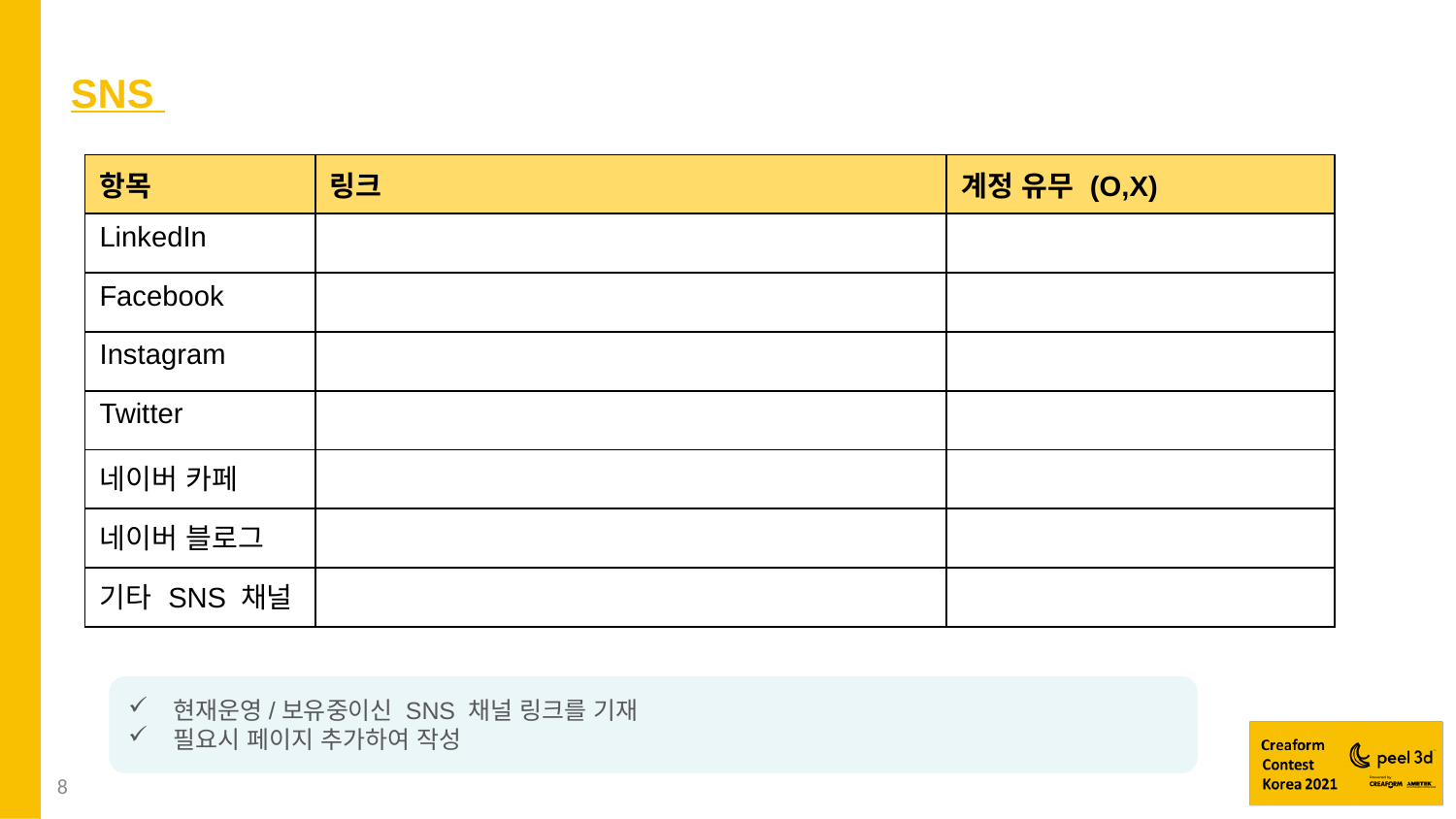

# SNS
| 항목 | 링크 | 계정 유무 (O,X) |
| --- | --- | --- |
| LinkedIn |  |  |
| Facebook |  |  |
| Instagram |  |  |
| Twitter |  |  |
| 네이버 카페 |  |  |
| 네이버 블로그 |  |  |
| 기타 SNS 채널 |  |  |
현재운영/보유중이신 SNS 채널 링크를 기재
필요시 페이지 추가하여 작성